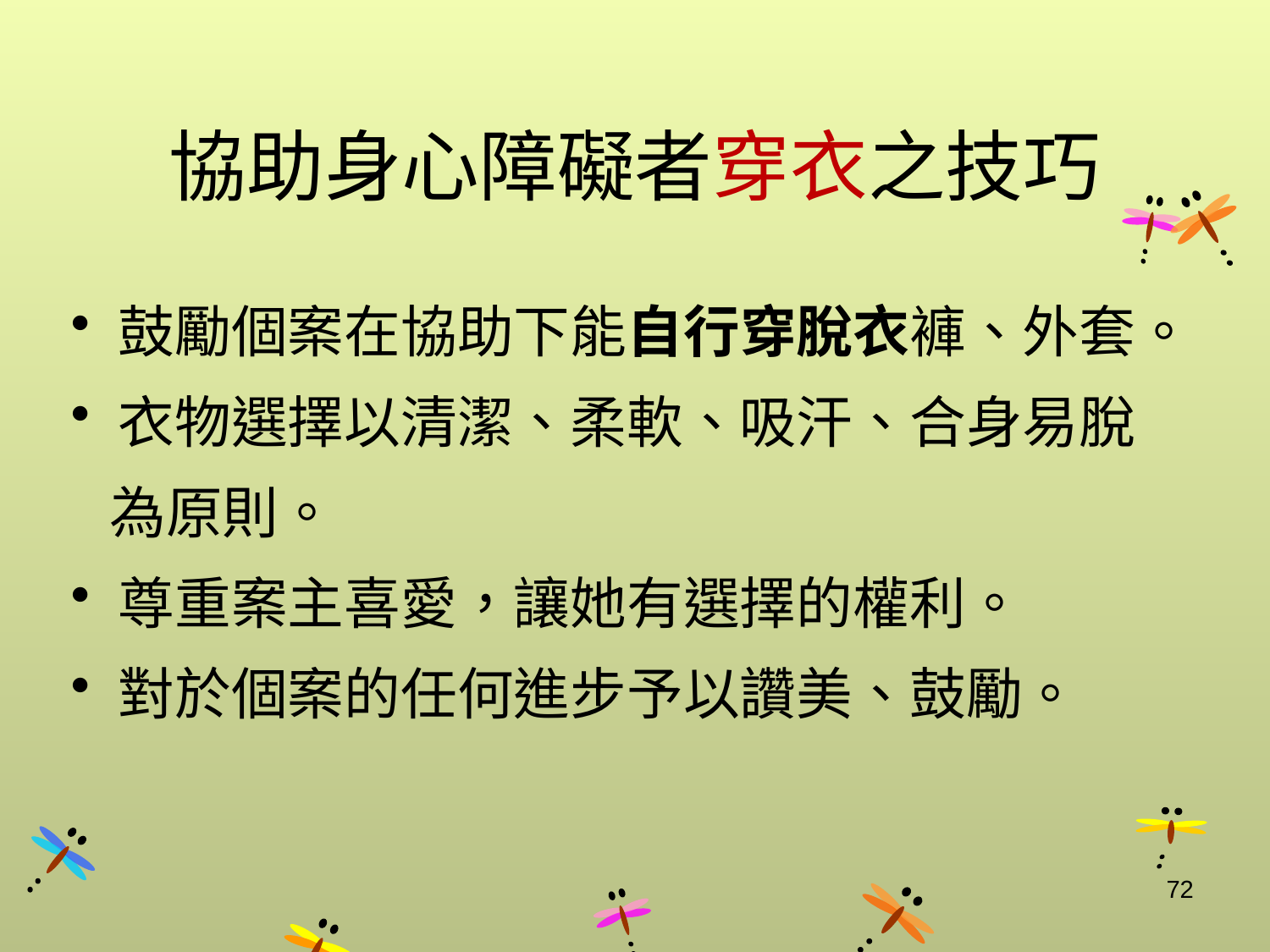

# 協助身心障礙者穿衣之技巧
鼓勵個案在協助下能自行穿脫衣褲、外套。
衣物選擇以清潔、柔軟、吸汗、合身易脫
  為原則。
尊重案主喜愛，讓她有選擇的權利。
對於個案的任何進步予以讚美、鼓勵。

72